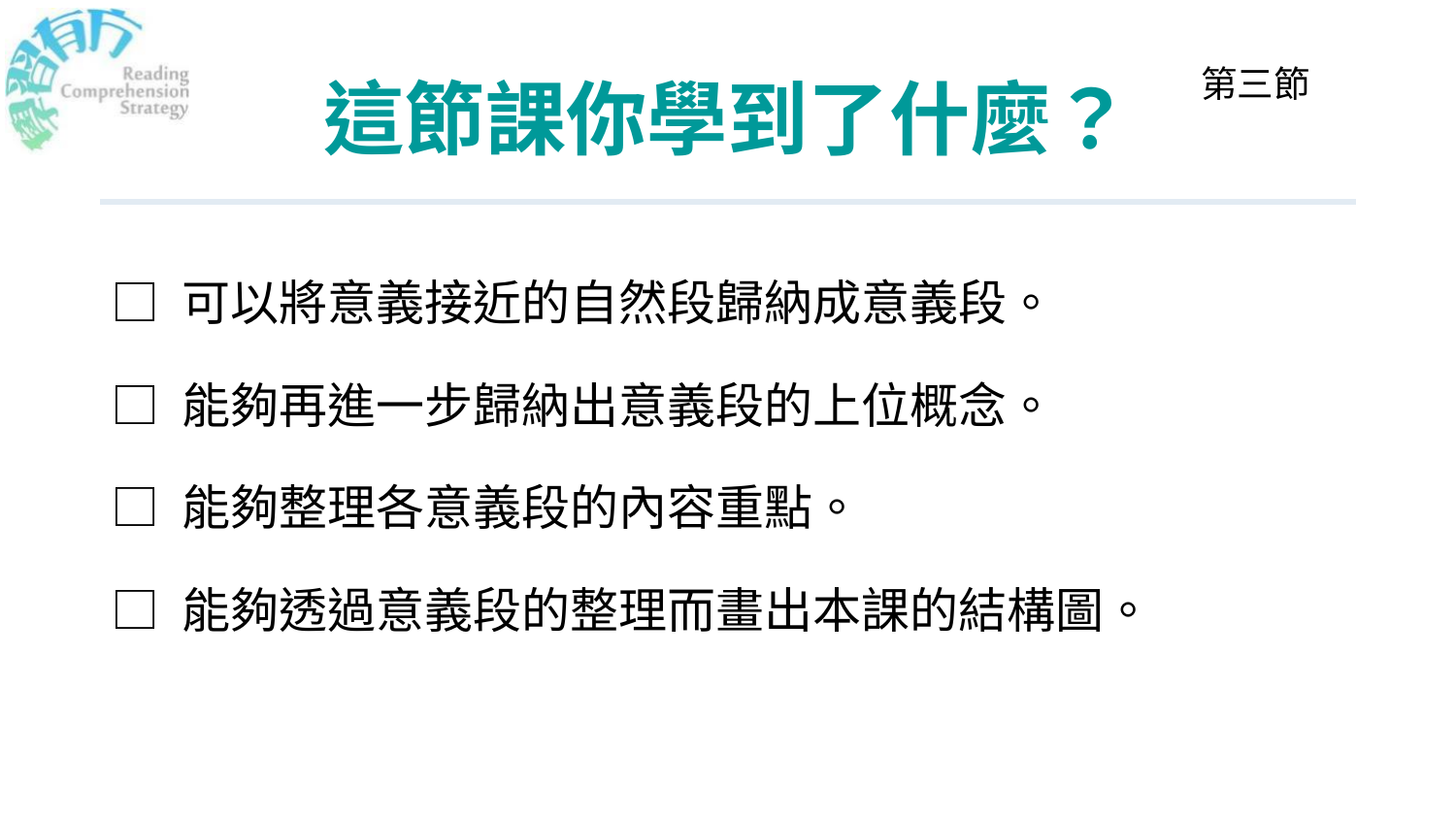

# 這節課你學到了什麼？
第三節
□ 可以將意義接近的自然段歸納成意義段。
□ 能夠再進一步歸納出意義段的上位概念。
□ 能夠整理各意義段的內容重點。
□ 能夠透過意義段的整理而畫出本課的結構圖。